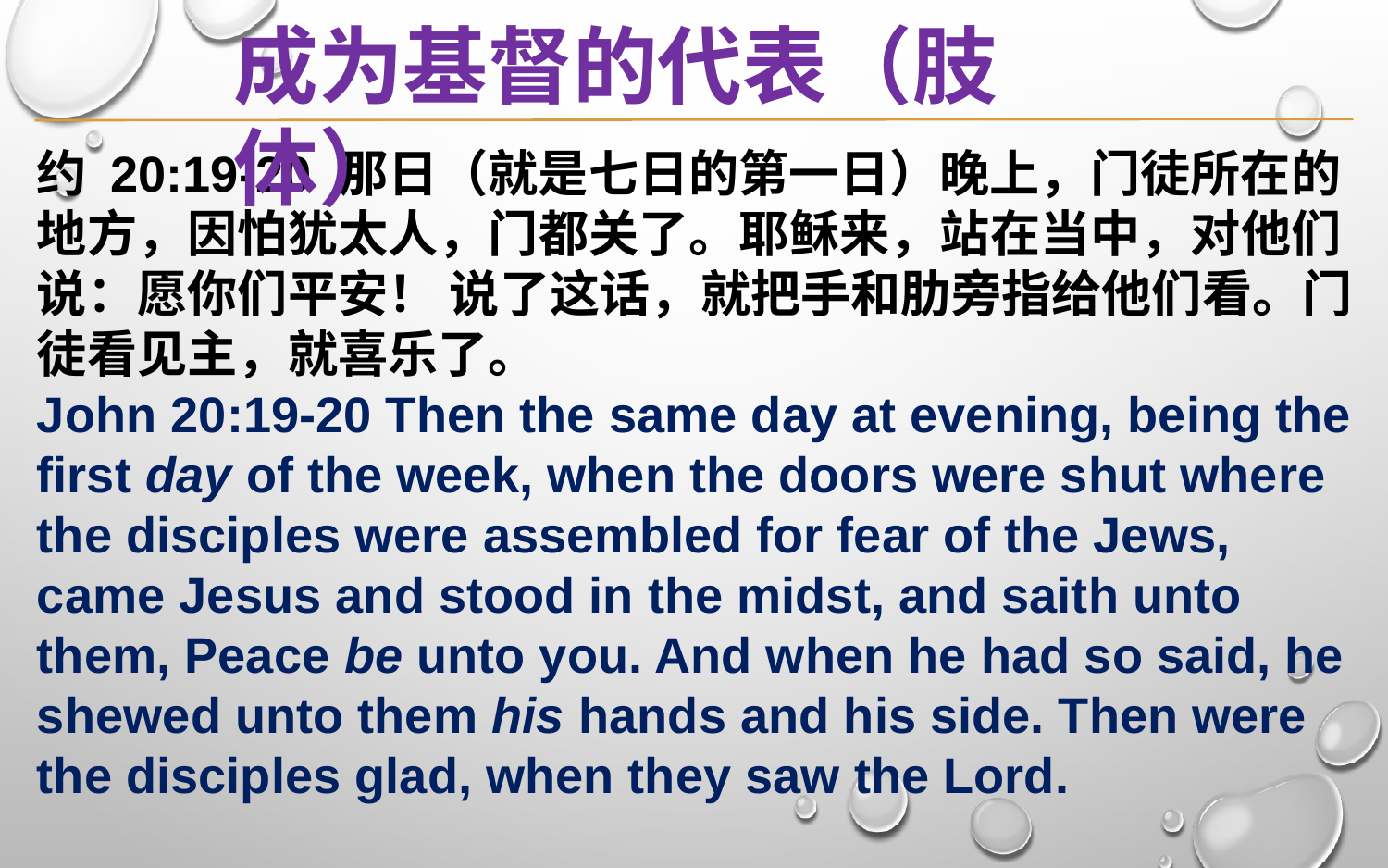

成为基督的代表（肢体）
约 20:19-20 那日（就是七日的第一日）晚上，门徒所在的地方，因怕犹太人，门都关了。耶稣来，站在当中，对他们说：愿你们平安！ 说了这话，就把手和肋旁指给他们看。门徒看见主，就喜乐了。
John 20:19-20 Then the same day at evening, being the first day of the week, when the doors were shut where the disciples were assembled for fear of the Jews, came Jesus and stood in the midst, and saith unto them, Peace be unto you. And when he had so said, he shewed unto them his hands and his side. Then were the disciples glad, when they saw the Lord.